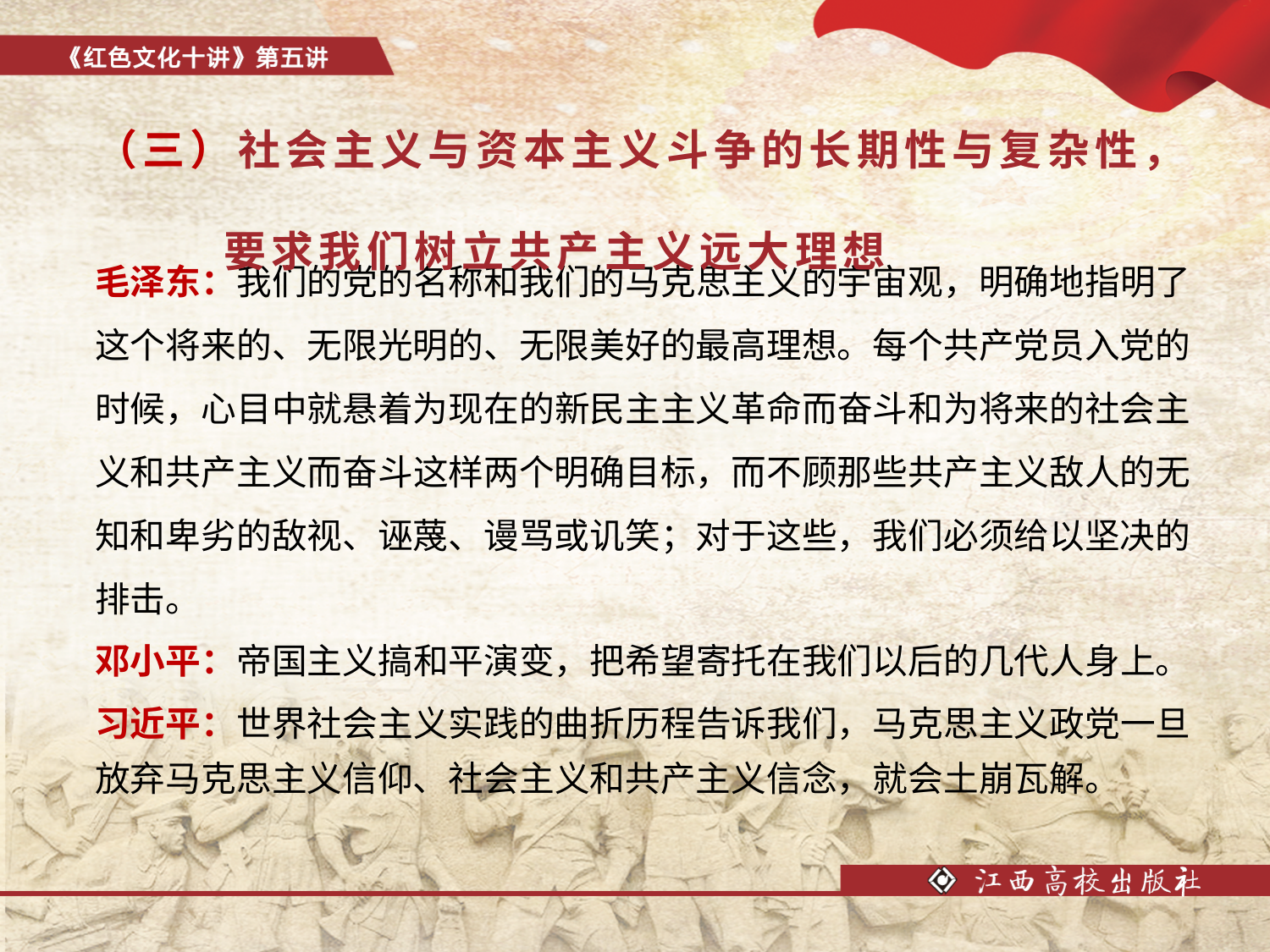

（三）社会主义与资本主义斗争的长期性与复杂性，
        要求我们树立共产主义远大理想
毛泽东：我们的党的名称和我们的马克思主义的宇宙观，明确地指明了这个将来的、无限光明的、无限美好的最高理想。每个共产党员入党的时候，心目中就悬着为现在的新民主主义革命而奋斗和为将来的社会主义和共产主义而奋斗这样两个明确目标，而不顾那些共产主义敌人的无知和卑劣的敌视、诬蔑、谩骂或讥笑；对于这些，我们必须给以坚决的排击。
邓小平：帝国主义搞和平演变，把希望寄托在我们以后的几代人身上。
习近平：世界社会主义实践的曲折历程告诉我们，马克思主义政党一旦放弃马克思主义信仰、社会主义和共产主义信念，就会土崩瓦解。